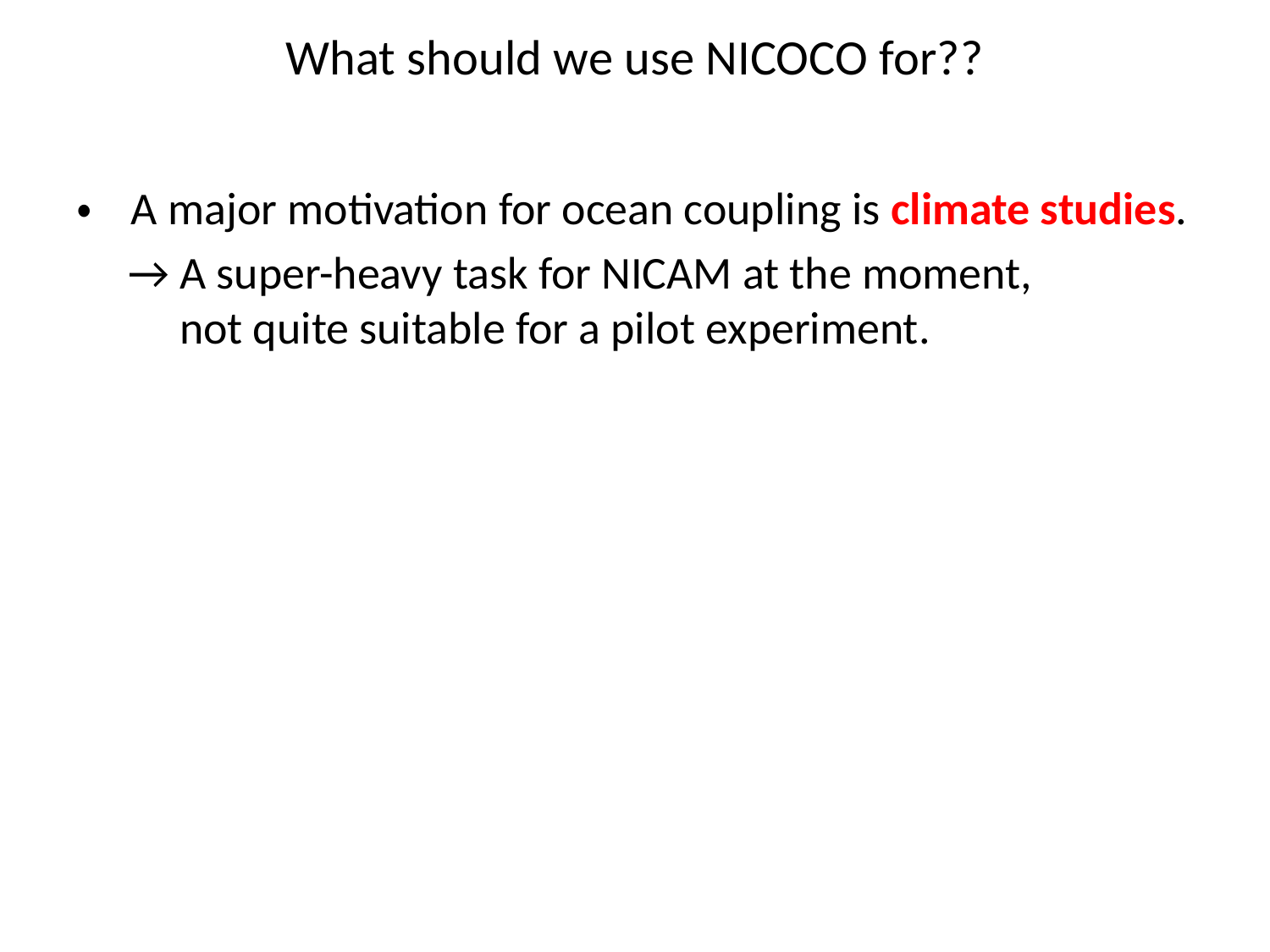

# What should we use NICOCO for??
・   A major motivation for ocean coupling is climate studies.
     → A super-heavy task for NICAM at the moment,
          not quite suitable for a pilot experiment.